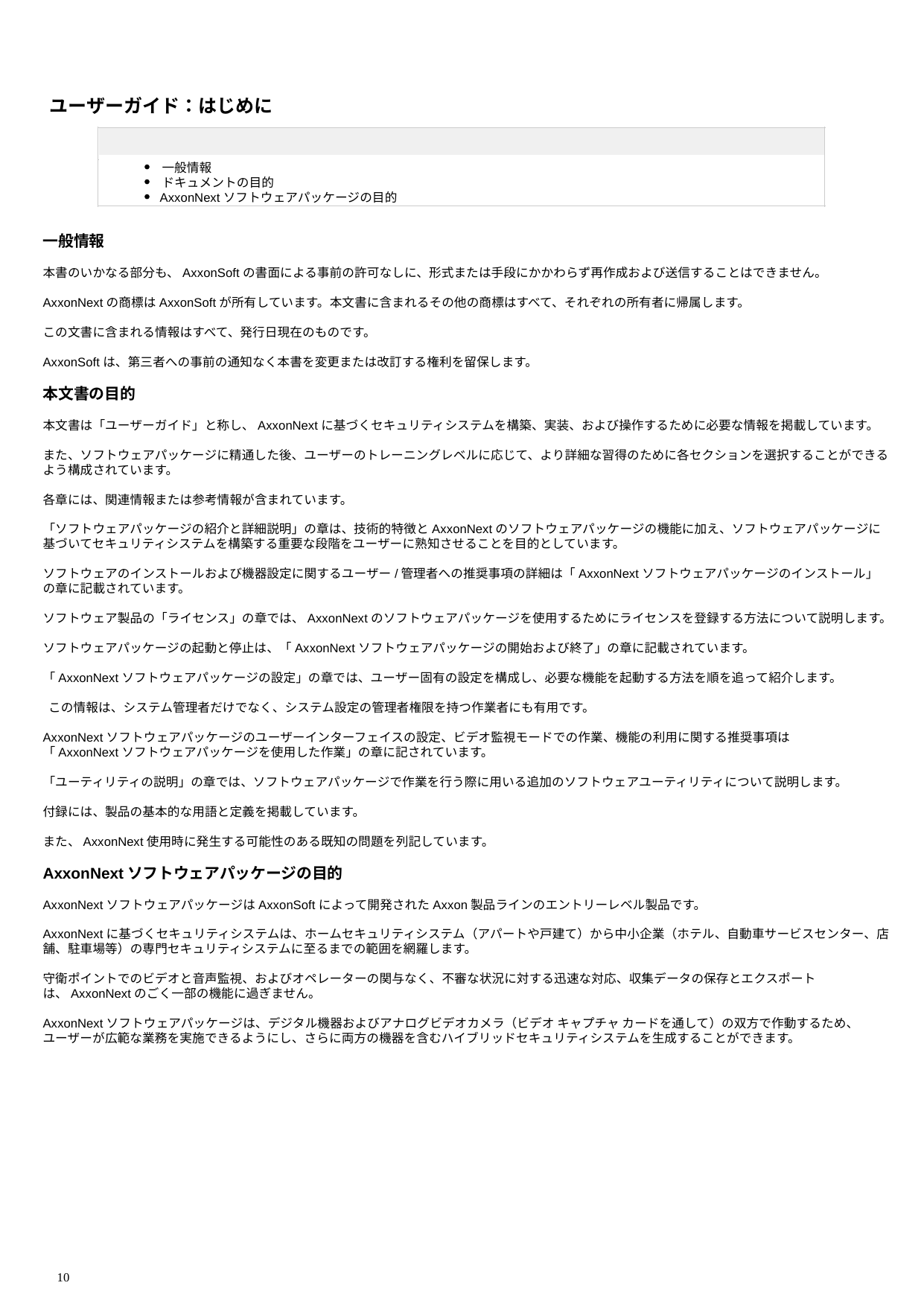

ユーザーガイド：はじめに

 一般情報
 ドキュメントの目的
 AxxonNextソフトウェアパッケージの目的

一般情報

本書のいかなる部分も、AxxonSoftの書面による事前の許可なしに、形式または手段にかかわらず再作成および送信することはできません。

AxxonNextの商標はAxxonSoftが所有しています。本文書に含まれるその他の商標はすべて、それぞれの所有者に帰属します。

この文書に含まれる情報はすべて、発行日現在のものです。

AxxonSoftは、第三者への事前の通知なく本書を変更または改訂する権利を留保します。

本文書の目的

本文書は「ユーザーガイド」と称し、AxxonNextに基づくセキュリティシステムを構築、実装、および操作するために必要な情報を掲載しています。

また、ソフトウェアパッケージに精通した後、ユーザーのトレーニングレベルに応じて、より詳細な習得のために各セクションを選択することができるよう構成されています。

各章には、関連情報または参考情報が含まれています。

「ソフトウェアパッケージの紹介と詳細説明」の章は、技術的特徴とAxxonNextのソフトウェアパッケージの機能に加え、ソフトウェアパッケージに基づいてセキュリティシステムを構築する重要な段階をユーザーに熟知させることを目的としています。

ソフトウェアのインストールおよび機器設定に関するユーザー/管理者への推奨事項の詳細は「AxxonNextソフトウェアパッケージのインストール」の章に記載されています。

ソフトウェア製品の「ライセンス」の章では、AxxonNextのソフトウェアパッケージを使用するためにライセンスを登録する方法について説明します。

ソフトウェアパッケージの起動と停止は、「AxxonNextソフトウェアパッケージの開始および終了」の章に記載されています。

「AxxonNextソフトウェアパッケージの設定」の章では、ユーザー固有の設定を構成し、必要な機能を起動する方法を順を追って紹介します。

 この情報は、システム管理者だけでなく、システム設定の管理者権限を持つ作業者にも有用です。

AxxonNextソフトウェアパッケージのユーザーインターフェイスの設定、ビデオ監視モードでの作業、機能の利用に関する推奨事項は
「AxxonNextソフトウェアパッケージを使用した作業」の章に記されています。

「ユーティリティの説明」の章では、ソフトウェアパッケージで作業を行う際に用いる追加のソフトウェアユーティリティについて説明します。

付録には、製品の基本的な用語と定義を掲載しています。

また、AxxonNext使用時に発生する可能性のある既知の問題を列記しています。

AxxonNextソフトウェアパッケージの目的

AxxonNextソフトウェアパッケージはAxxonSoftによって開発されたAxxon製品ラインのエントリーレベル製品です。

AxxonNextに基づくセキュリティシステムは、ホームセキュリティシステム（アパートや戸建て）から中小企業（ホテル、自動車サービスセンター、店舗、駐車場等）の専門セキュリティシステムに至るまでの範囲を網羅します。

守衛ポイントでのビデオと音声監視、およびオペレーターの関与なく、不審な状況に対する迅速な対応、収集データの保存とエクスポートは、AxxonNextのごく一部の機能に過ぎません。

AxxonNextソフトウェアパッケージは、デジタル機器およびアナログビデオカメラ（ビデオ キャプチャ カードを通して）の双方で作動するため、
ユーザーが広範な業務を実施できるようにし、さらに両方の機器を含むハイブリッドセキュリティシステムを生成することができます。
10